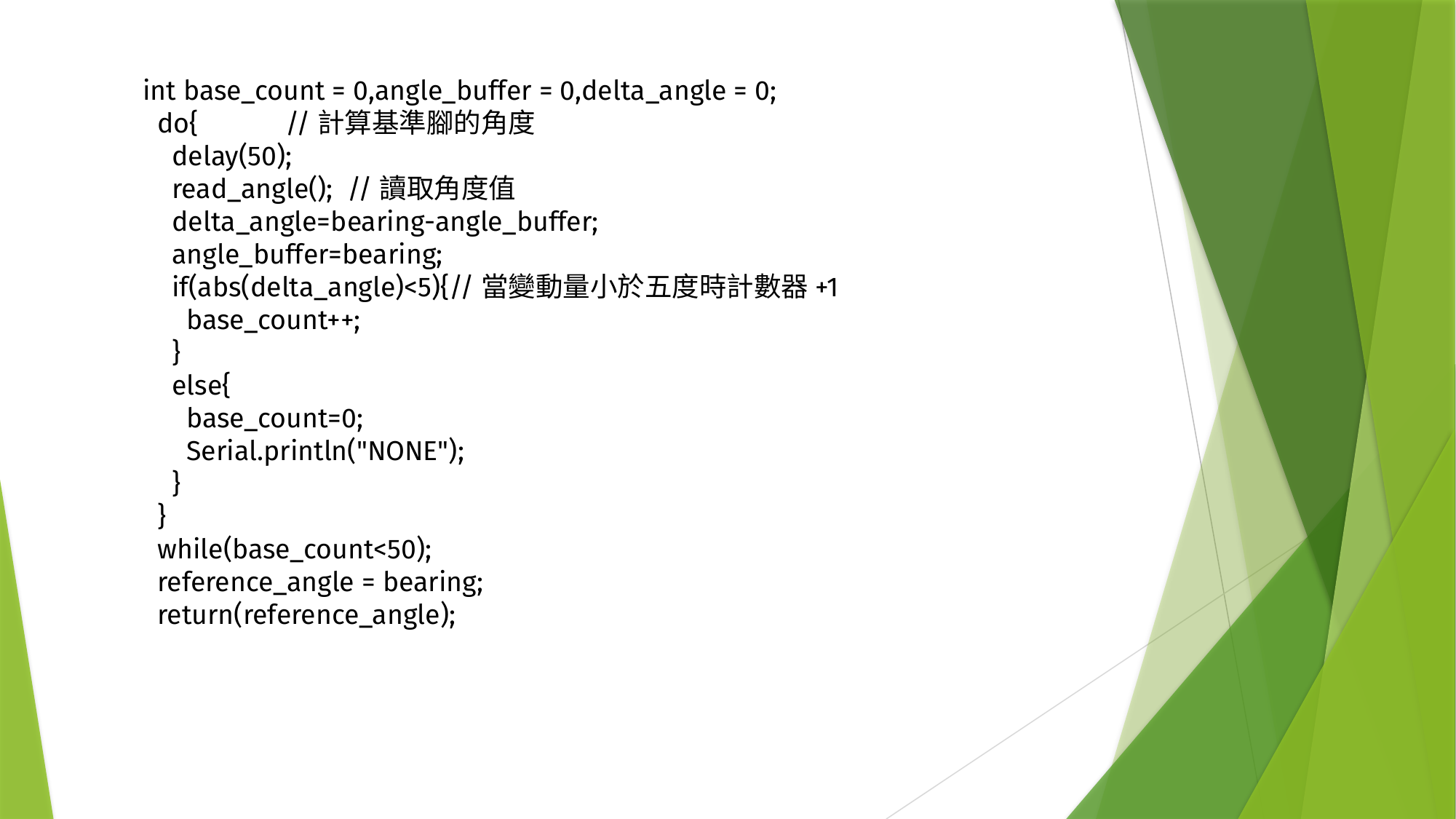

int base_count = 0,angle_buffer = 0,delta_angle = 0;
  do{            //計算基準腳的角度
    delay(50);
    read_angle();  //讀取角度值
    delta_angle=bearing-angle_buffer;
    angle_buffer=bearing;
    if(abs(delta_angle)<5){//當變動量小於五度時計數器+1
      base_count++;
    }
    else{
      base_count=0;
      Serial.println("NONE");
    }
  }
  while(base_count<50);
  reference_angle = bearing;
  return(reference_angle);